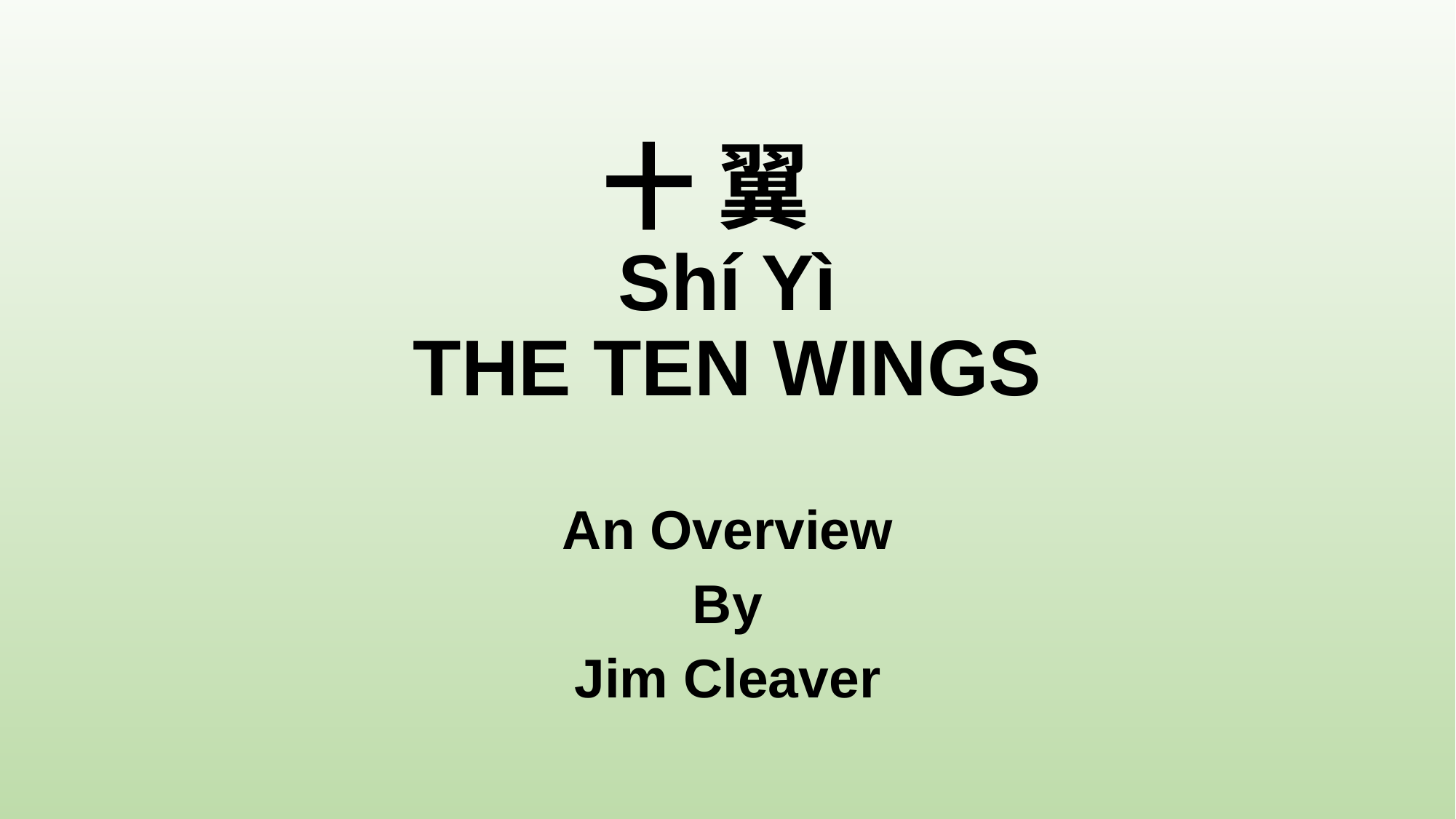

# 十 翼 Shí Yì THE TEN WINGS
An Overview
By
Jim Cleaver